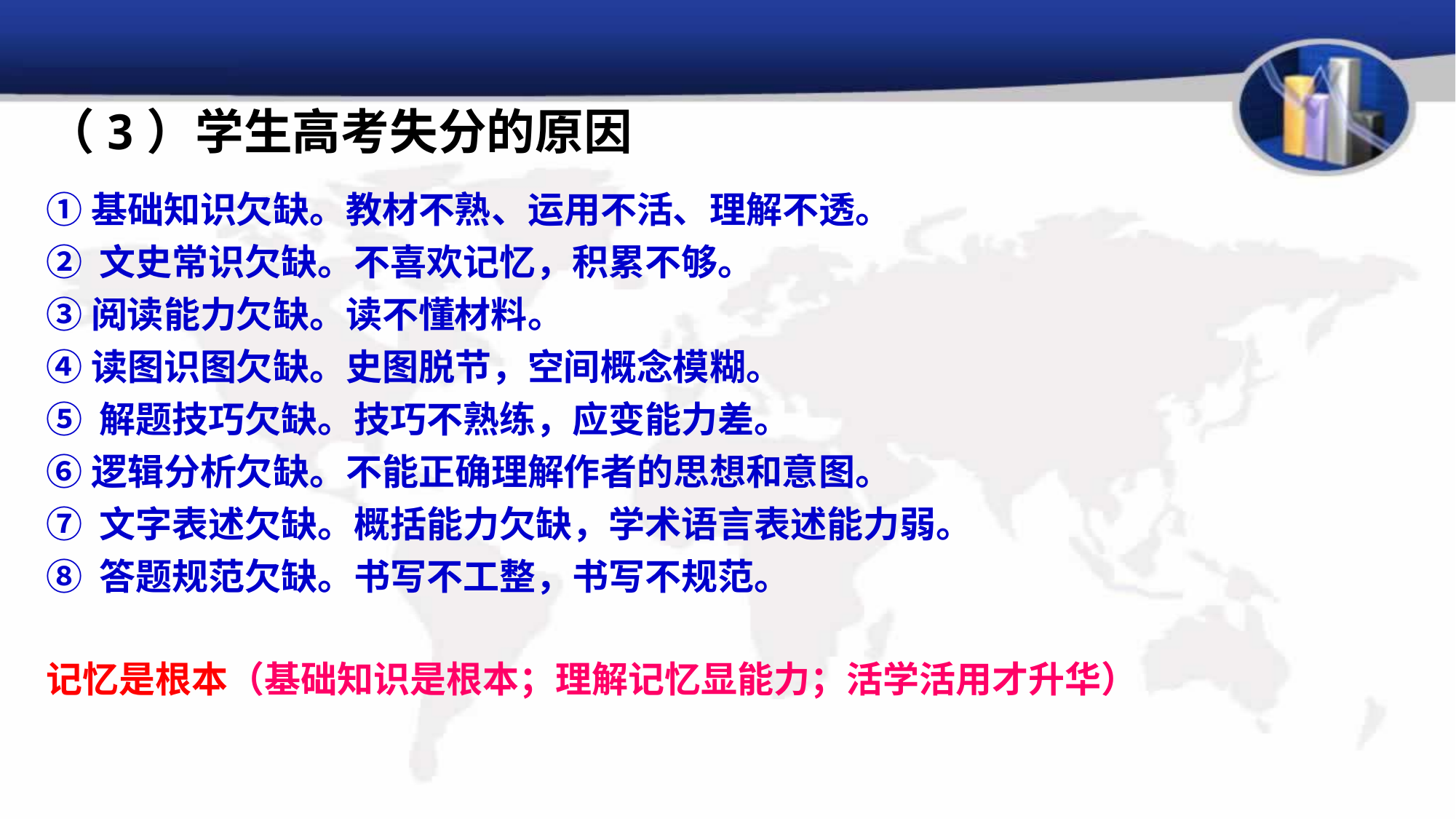

（3）学生高考失分的原因

①基础知识欠缺。教材不熟、运用不活、理解不透。

② 文史常识欠缺。不喜欢记忆，积累不够。

③阅读能力欠缺。读不懂材料。

④读图识图欠缺。史图脱节，空间概念模糊。

⑤ 解题技巧欠缺。技巧不熟练，应变能力差。

⑥逻辑分析欠缺。不能正确理解作者的思想和意图。

⑦ 文字表述欠缺。概括能力欠缺，学术语言表述能力弱。

⑧ 答题规范欠缺。书写不工整，书写不规范。

记忆是根本（基础知识是根本；理解记忆显能力；活学活用才升华）